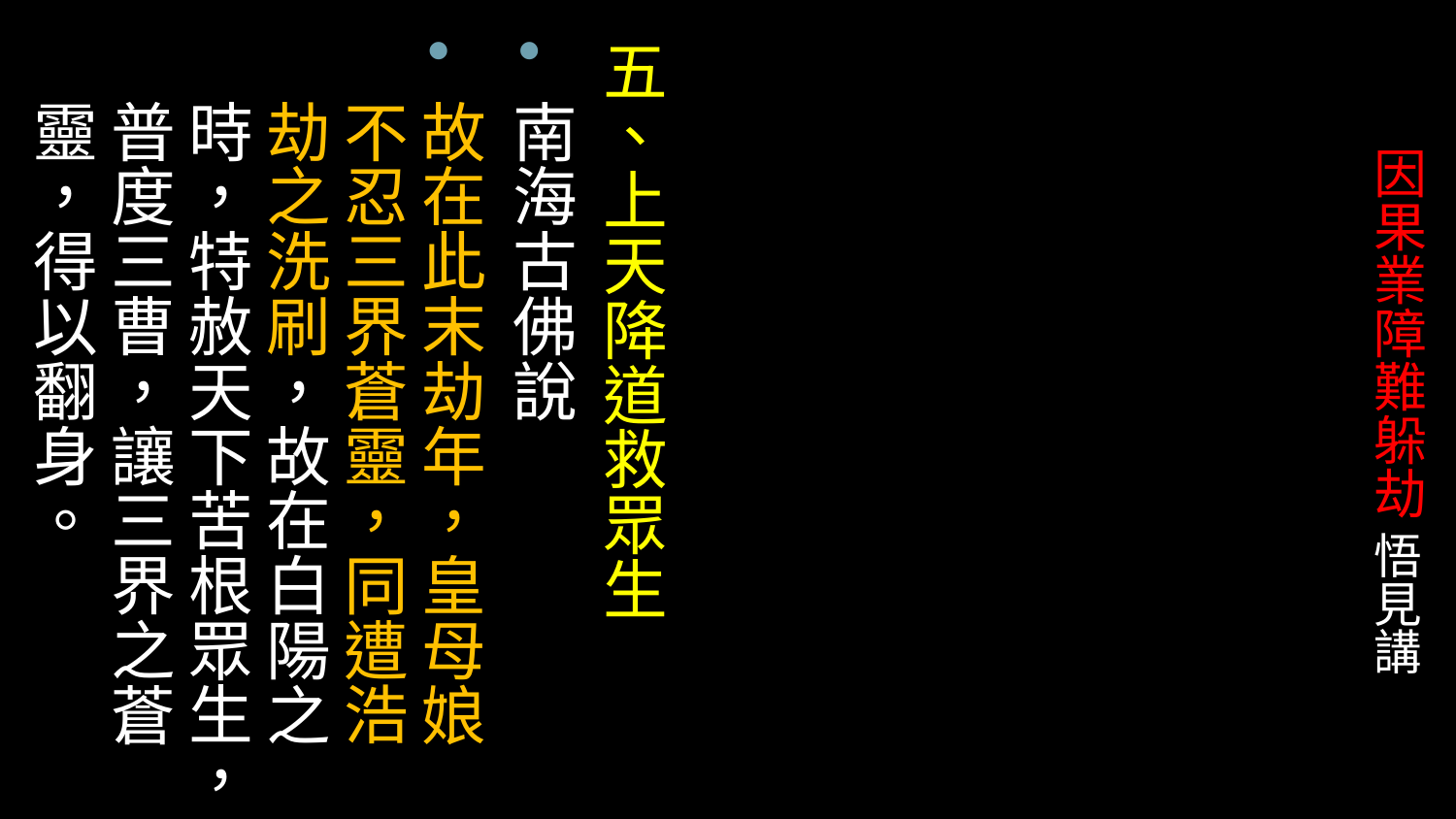

五、上天降道救眾生
南海古佛說
故在此末劫年，皇母娘不忍三界蒼靈，同遭浩劫之洗刷，故在白陽之時，特赦天下苦根眾生，普度三曹，讓三界之蒼靈，得以翻身。
# 因果業障難躲劫 悟見講